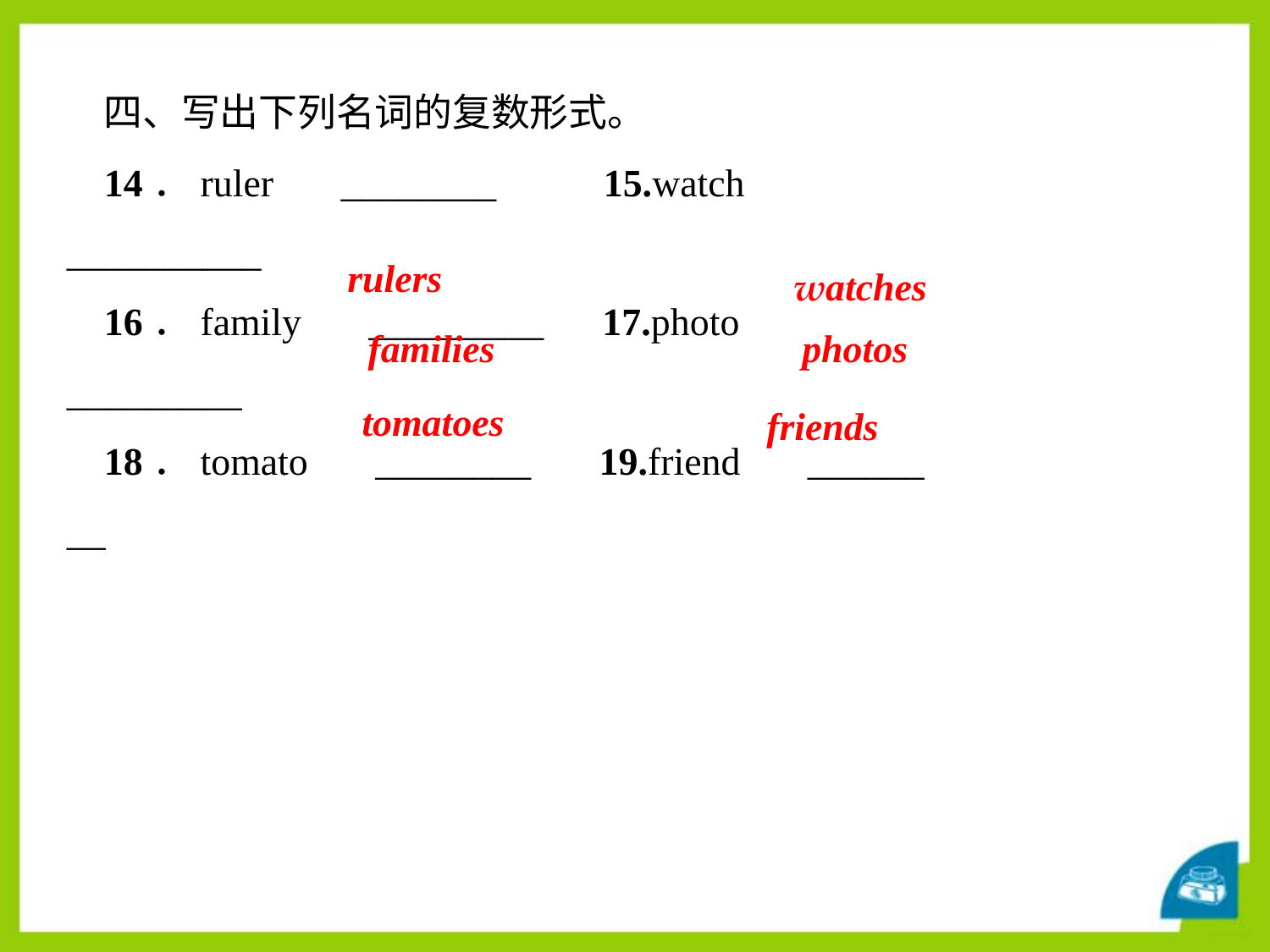

四、写出下列名词的复数形式。
14．ruler 　________           15.watch 　__________
16．family 　_________      17.photo 　_________
18．tomato 　________       19.friend 　______ __
watches
rulers
families
photos
friends
tomatoes